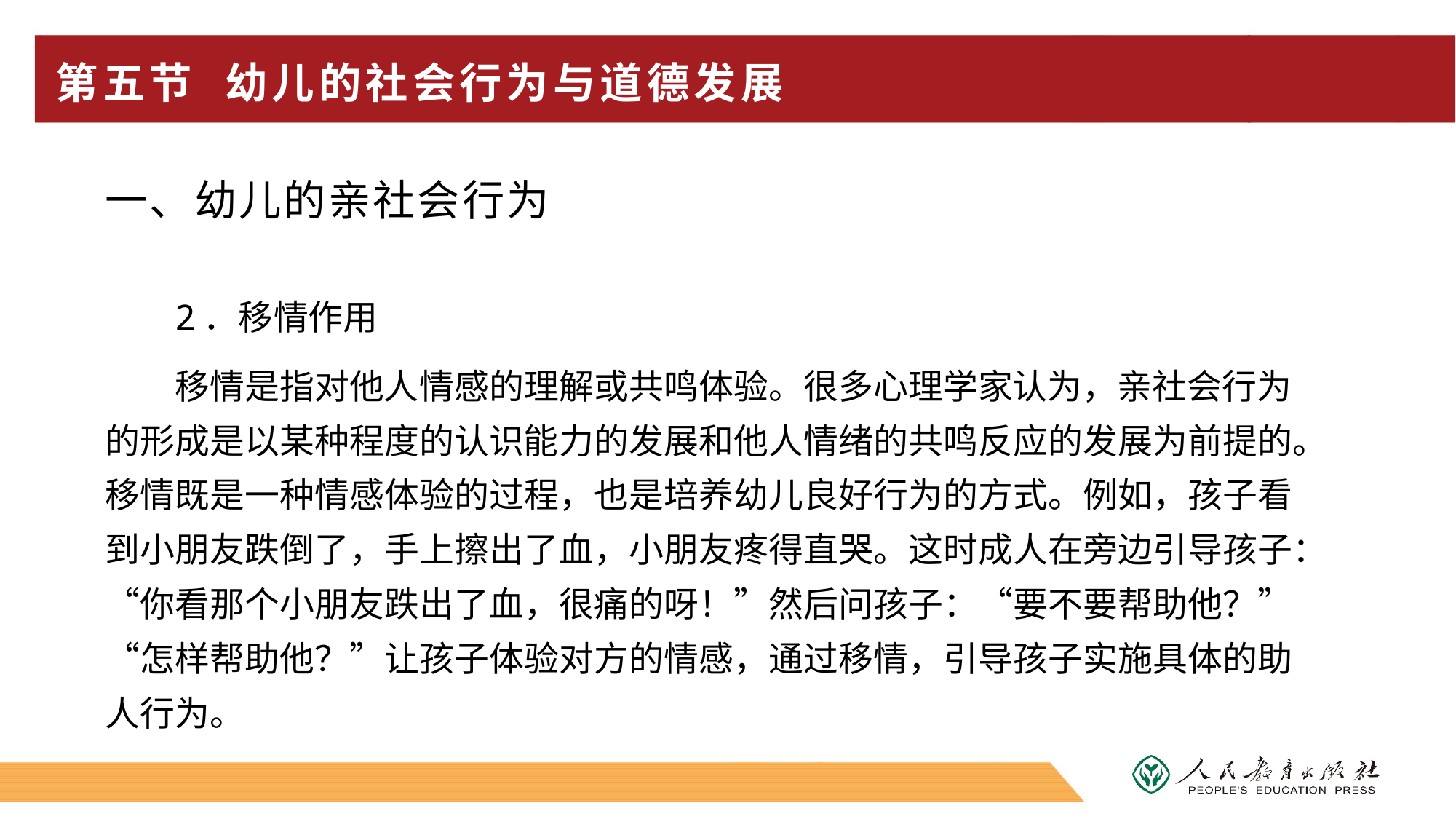

# 第五节  幼儿的社会行为与道德发展
一、幼儿的亲社会行为
2．移情作用
移情是指对他人情感的理解或共鸣体验。很多心理学家认为，亲社会行为的形成是以某种程度的认识能力的发展和他人情绪的共鸣反应的发展为前提的。移情既是一种情感体验的过程，也是培养幼儿良好行为的方式。例如，孩子看到小朋友跌倒了，手上擦出了血，小朋友疼得直哭。这时成人在旁边引导孩子：“你看那个小朋友跌出了血，很痛的呀！”然后问孩子：“要不要帮助他？”“怎样帮助他？”让孩子体验对方的情感，通过移情，引导孩子实施具体的助人行为。